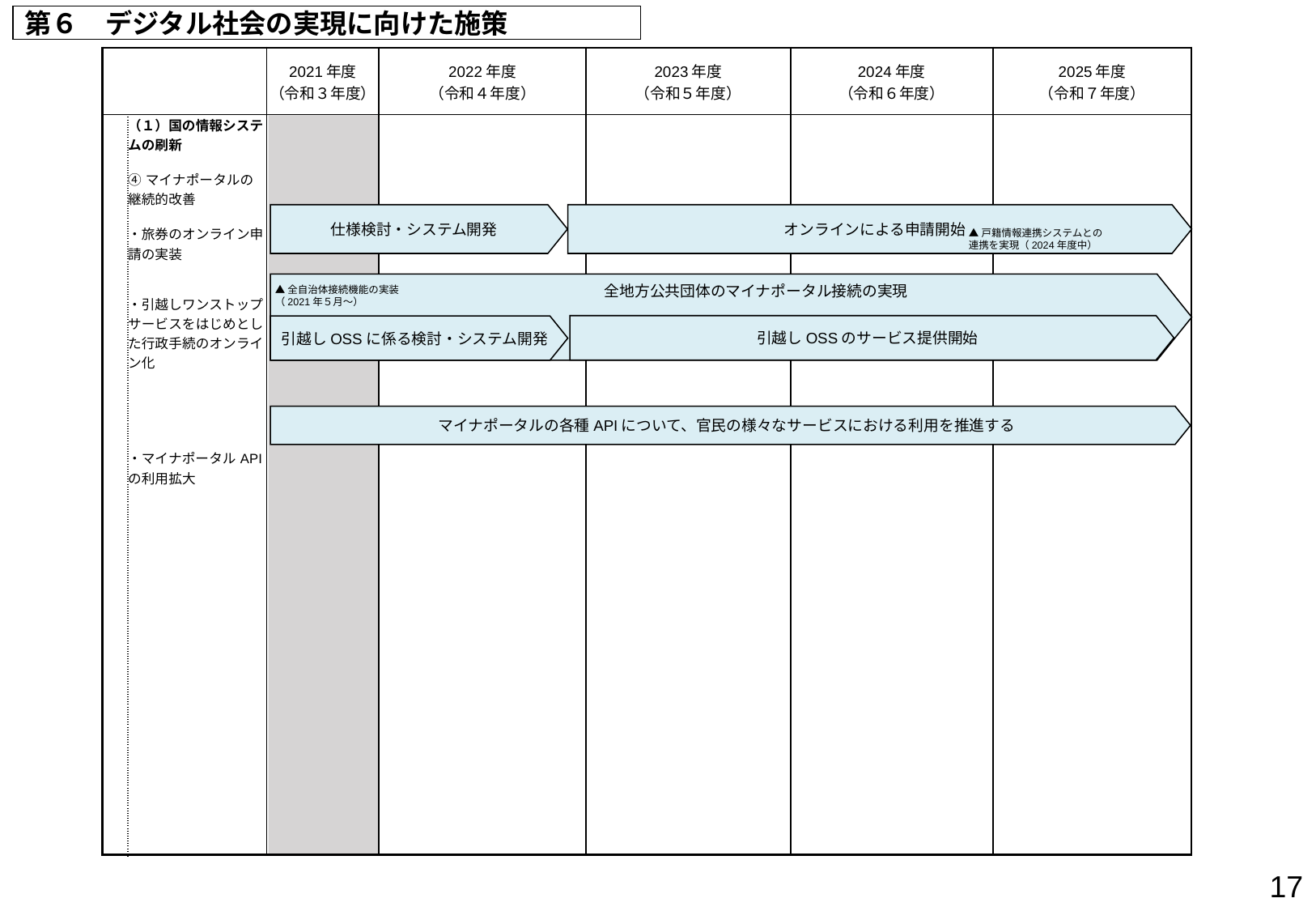

第６　デジタル社会の実現に向けた施策
|  |  | 2021年度 （令和３年度） | 2022年度 （令和４年度） | 2023年度 （令和５年度） | 2024年度 （令和６年度） | 2025年度 （令和７年度） |
| --- | --- | --- | --- | --- | --- | --- |
|  | （１）国の情報システムの刷新 ④マイナポータルの継続的改善 ・旅券のオンライン申請の実装 ・引越しワンストップサービスをはじめとした行政手続のオンライン化 ・マイナポータルAPIの利用拡大 |  |  |  |  |  |

仕様検討・システム開発
オンラインによる申請開始
▲戸籍情報連携システムとの
連携を実現（2024年度中）
　　　　全地方公共団体のマイナポータル接続の実現
▲全自治体接続機能の実装（2021年５月～）
引越しOSSのサービス提供開始
引越しOSSに係る検討・システム開発
マイナポータルの各種APIについて、官民の様々なサービスにおける利用を推進する
17